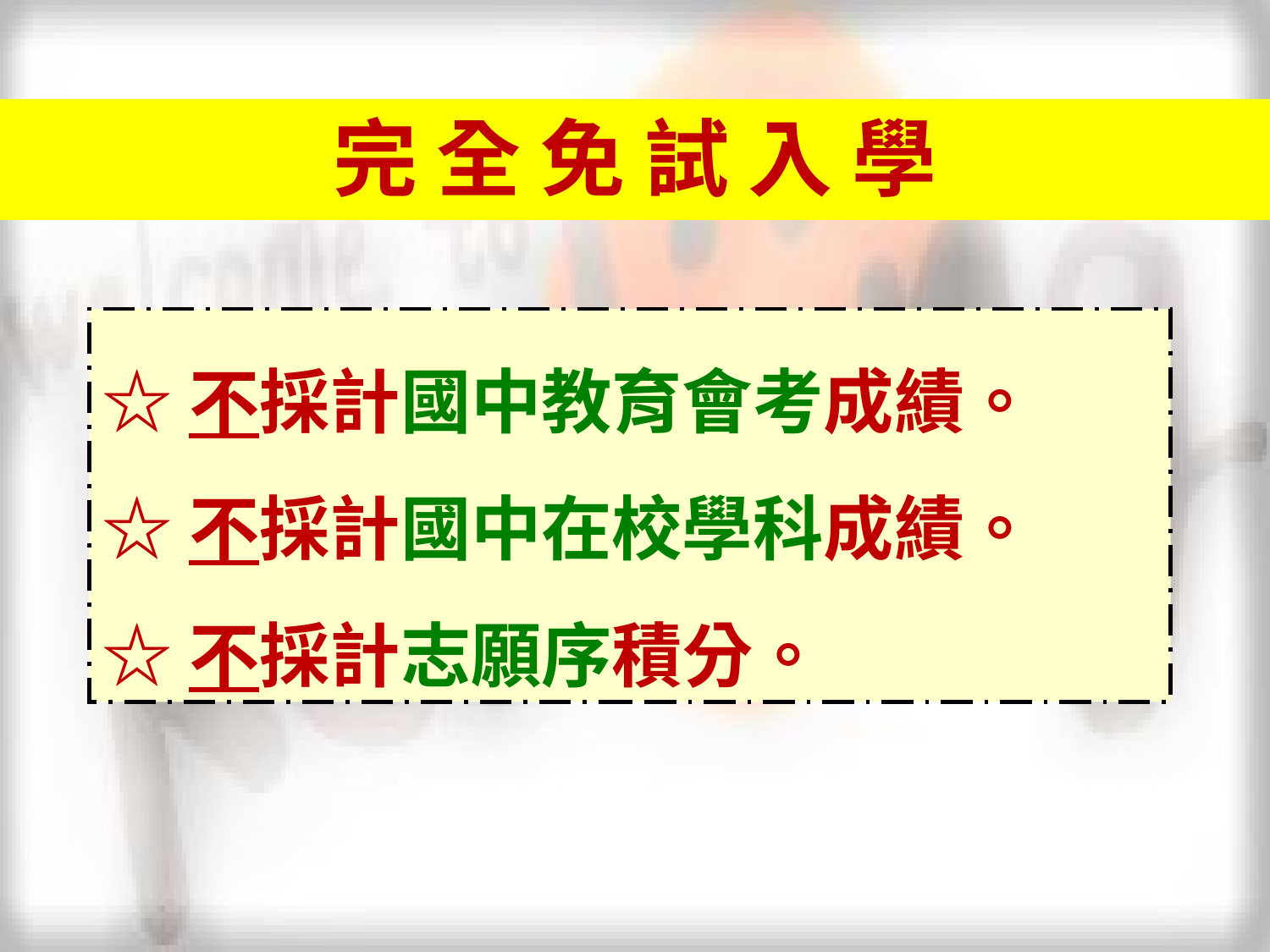

完 全 免 試 入 學
☆不採計國中教育會考成績。
☆不採計國中在校學科成績。
☆不採計志願序積分。